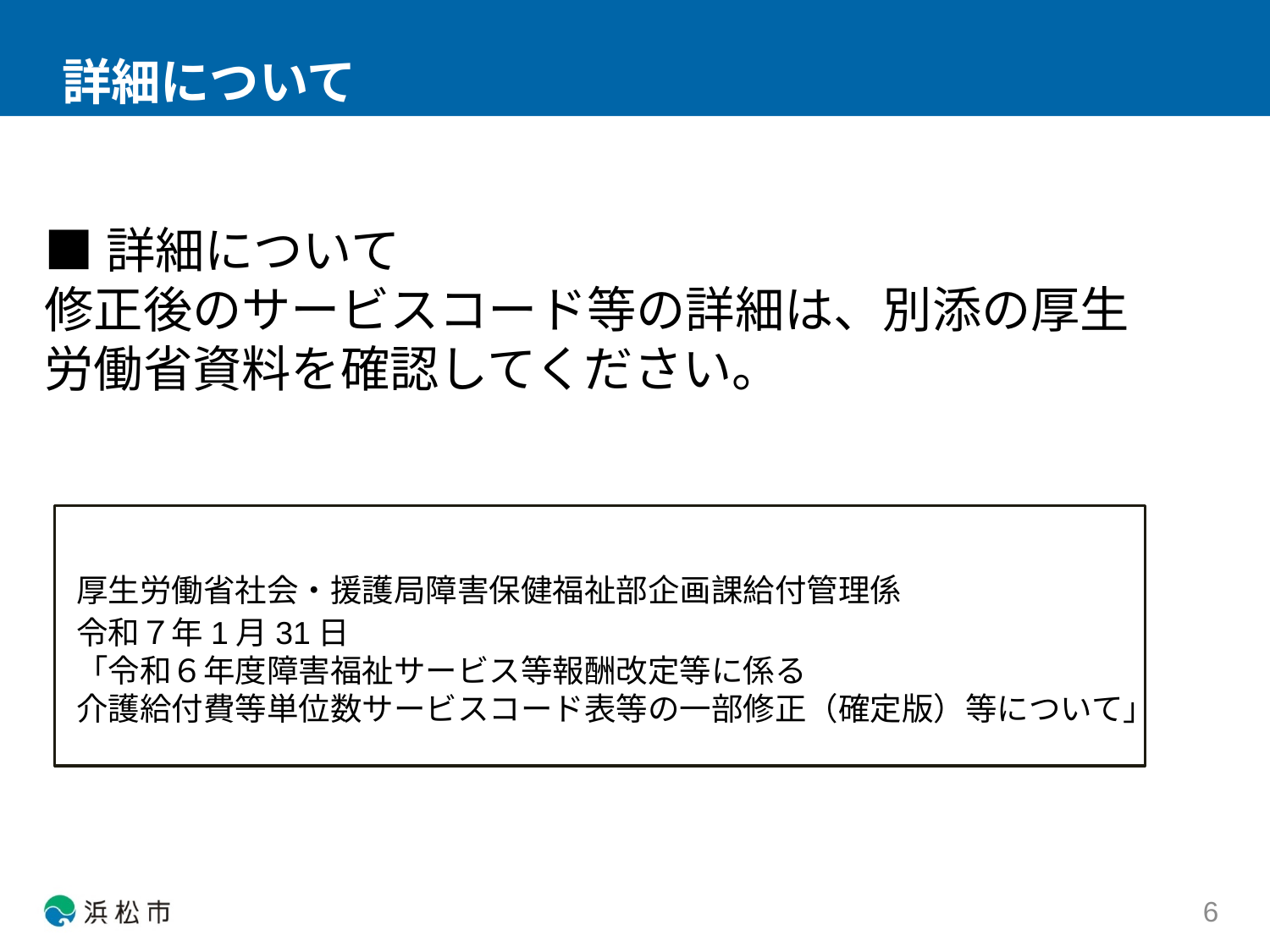

# 詳細について

■詳細について
修正後のサービスコード等の詳細は、別添の厚生
労働省資料を確認してください。

　厚生労働省社会・援護局障害保健福祉部企画課給付管理係
　令和７年1月31日
　「令和６年度障害福祉サービス等報酬改定等に係る
　介護給付費等単位数サービスコード表等の一部修正（確定版）等について」

6